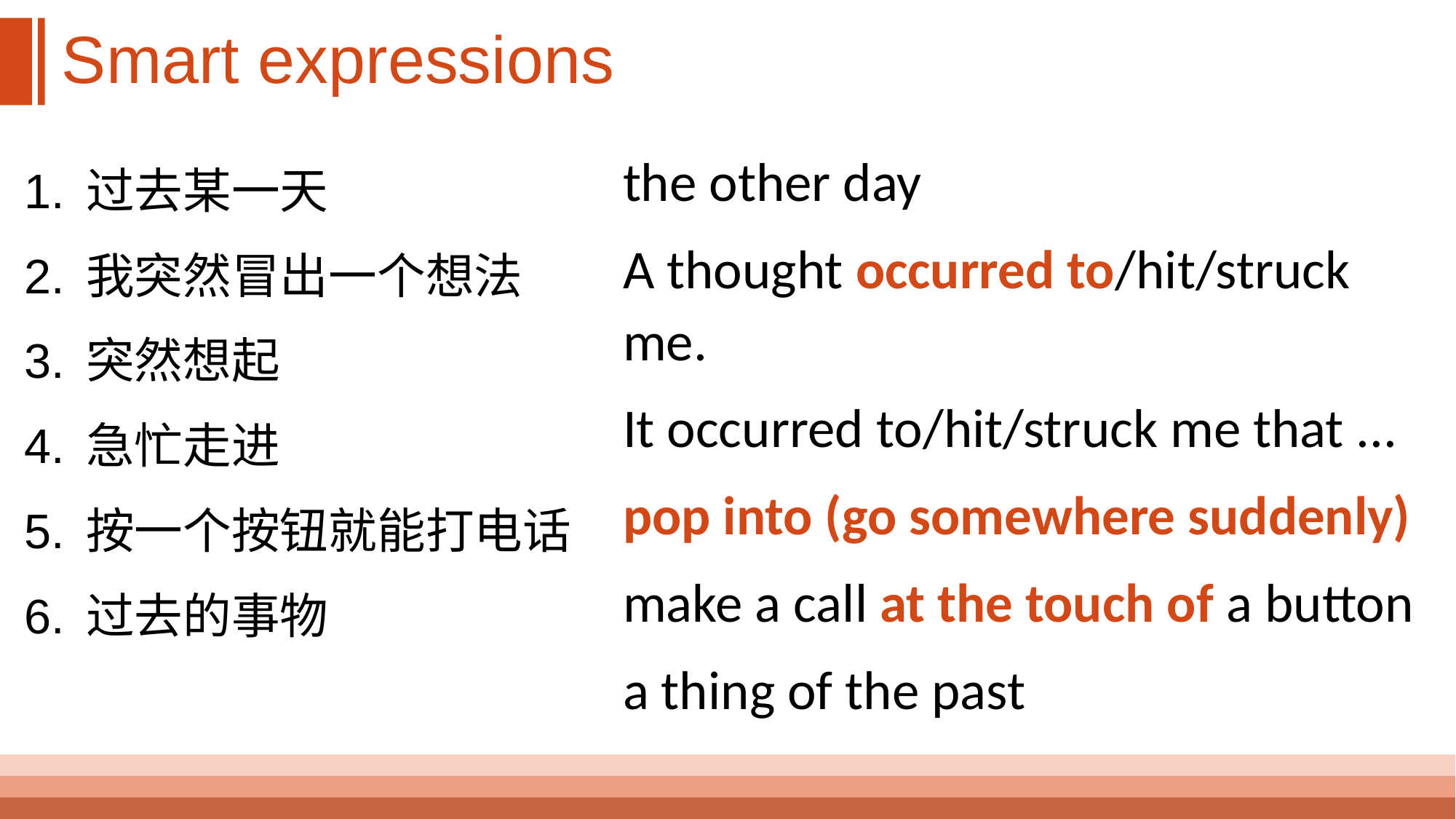

# Smart expressions
the other day
A thought occurred to/hit/struck me.
It occurred to/hit/struck me that ...
pop into (go somewhere suddenly)
make a call at the touch of a button
a thing of the past
过去某一天
我突然冒出一个想法
突然想起
急忙走进
按一个按钮就能打电话
过去的事物